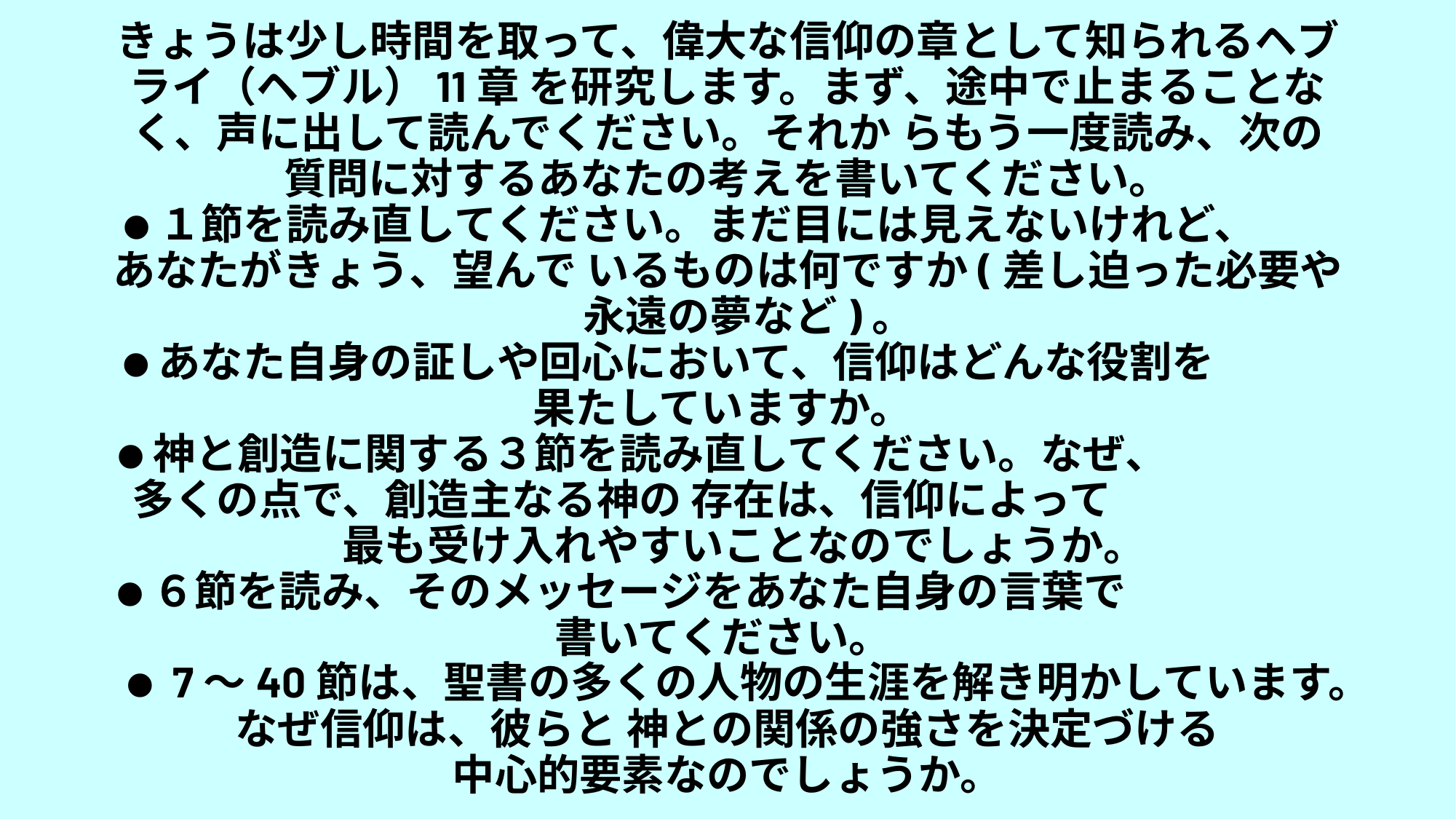

# きょうは少し時間を取って、偉大な信仰の章として知られるヘブライ（ヘブル）11章 を研究します。まず、途中で止まることなく、声に出して読んでください。それか らもう一度読み、次の質問に対するあなたの考えを書いてください。 ⚫ １節を読み直してください。まだ目には見えないけれど、　　あなたがきょう、望んで いるものは何ですか(差し迫った必要や　永遠の夢など)。 ⚫ あなた自身の証しや回心において、信仰はどんな役割を　　　果たしていますか。 ⚫ 神と創造に関する３節を読み直してください。なぜ、　　　　多くの点で、創造主なる神の 存在は、信仰によって　　　　　　最も受け入れやすいことなのでしょうか。 ⚫ ６節を読み、そのメッセージをあなた自身の言葉で　　　　　書いてください。 ⚫ 7～40節は、聖書の多くの人物の生涯を解き明かしています。なぜ信仰は、彼らと 神との関係の強さを決定づける 中心的要素なのでしょうか。